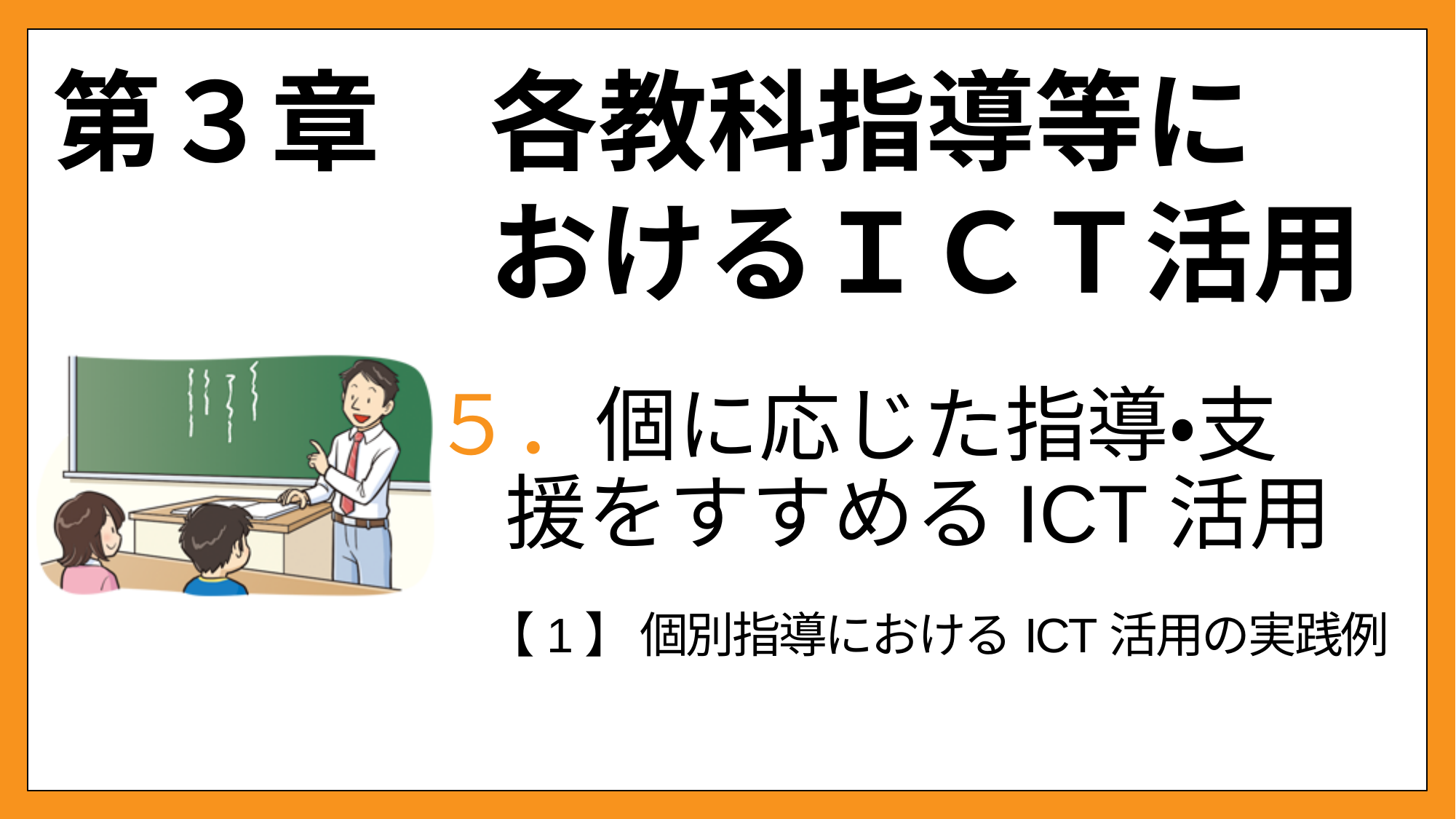

# 第３章　各教科指導等に 　　　　おけるＩＣＴ活用
５．個に応じた指導・支
    援をすすめるICT活用
  【1】 個別指導におけるICT活用の実践例